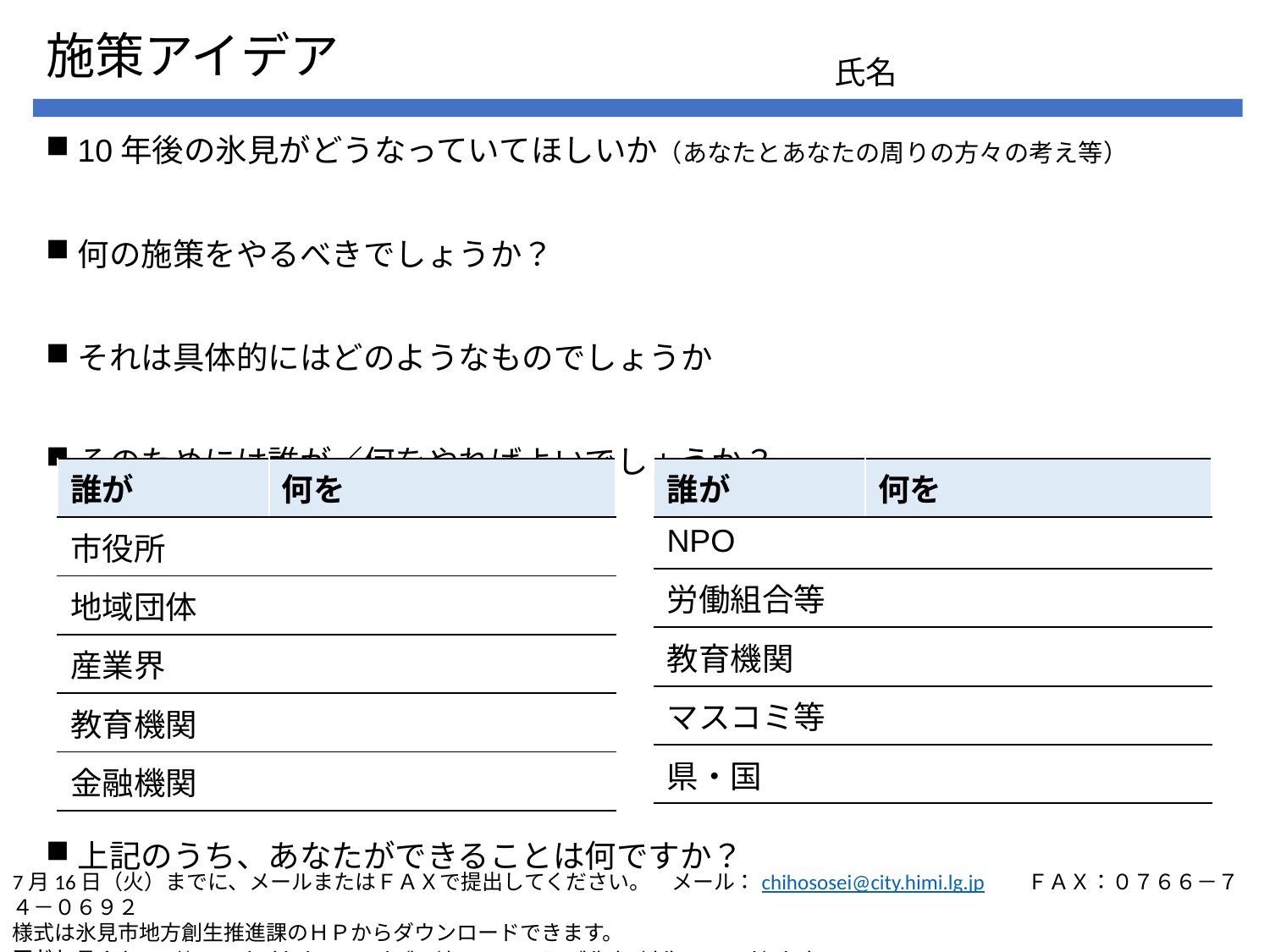

# 施策アイデア
氏名
10年後の氷見がどうなっていてほしいか（あなたとあなたの周りの方々の考え等）

何の施策をやるべきでしょうか？

それは具体的にはどのようなものでしょうか

そのためには誰が／何をやればよいでしょうか？

上記のうち、あなたができることは何ですか？
| 誰が | 何を |
| --- | --- |
| 市役所 |  |
| 地域団体 |  |
| 産業界 |  |
| 教育機関 |  |
| 金融機関 |  |
| 誰が | 何を |
| --- | --- |
| NPO |  |
| 労働組合等 |  |
| 教育機関 |  |
| マスコミ等 |  |
| 県・国 |  |
7月16日（火）までに、メールまたはＦＡＸで提出してください。　メール：chihososei@city.himi.lg.jp　　ＦＡＸ：０７６６－７４－０６９２
様式は氷見市地方創生推進課のＨＰからダウンロードできます。
アドレス：https://www.city.himi.toyama.jp/hp/departmentTop/kikaku/chihousousei/seisaku